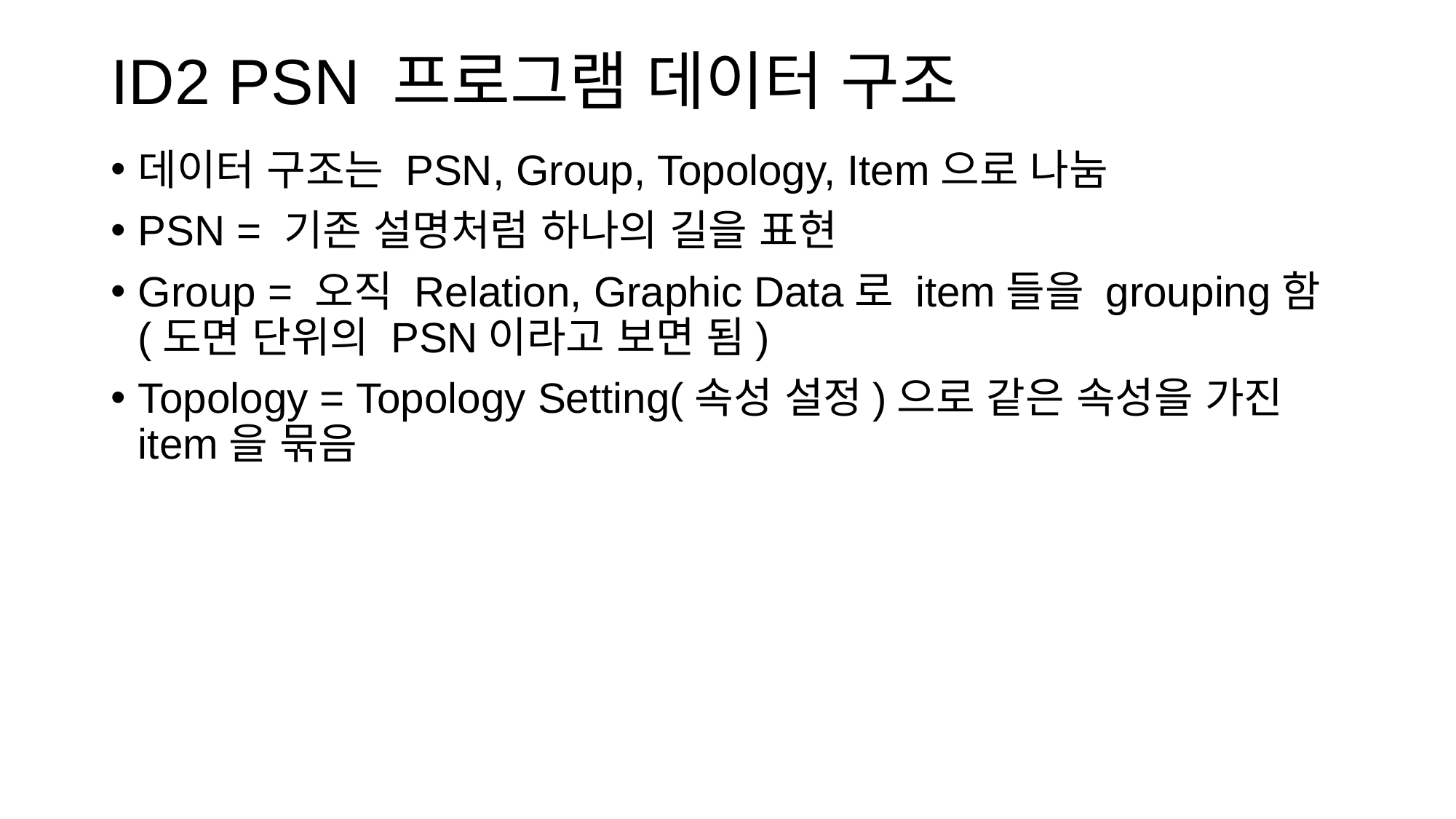

# ID2 PSN 프로그램 데이터 구조
데이터 구조는 PSN, Group, Topology, Item으로 나눔
PSN = 기존 설명처럼 하나의 길을 표현
Group = 오직 Relation, Graphic Data로 item들을 grouping함 (도면 단위의 PSN이라고 보면 됨)
Topology = Topology Setting(속성 설정)으로 같은 속성을 가진 item을 묶음